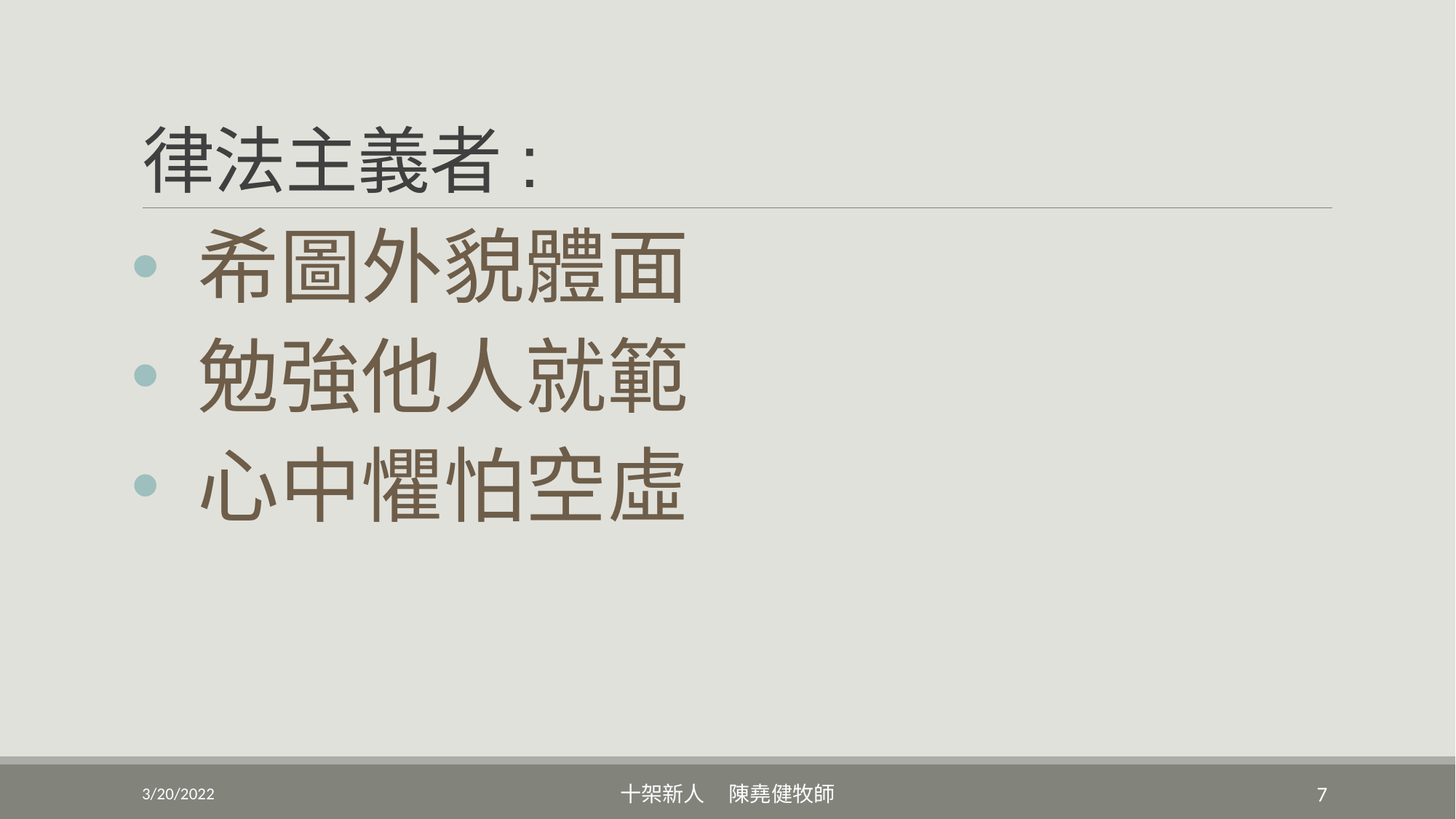

# 律法主義者:
 希圖外貌體面
 勉強他人就範
 心中懼怕空虛

3/20/2022
十架新人     陳堯健牧師
7